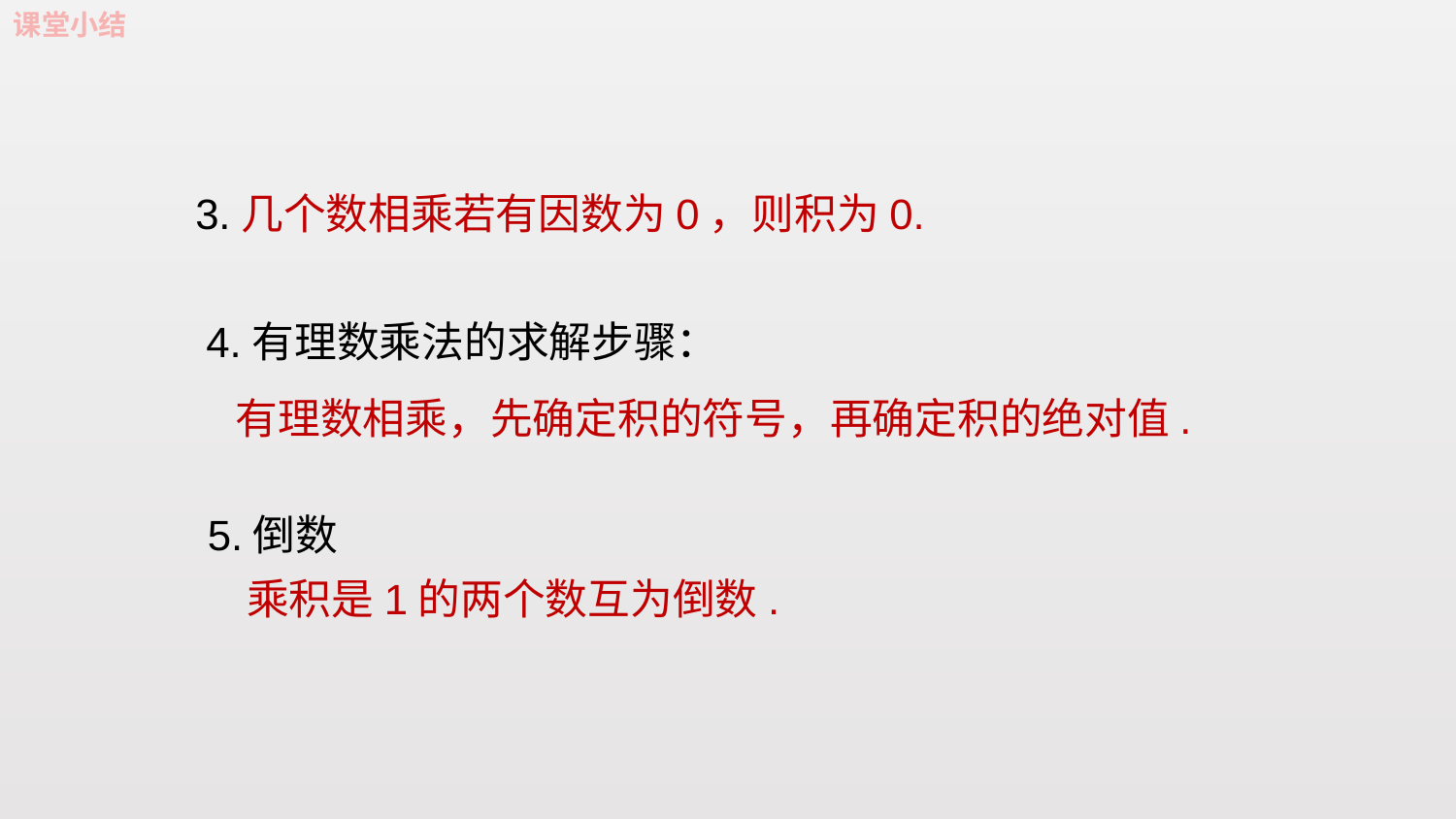

课堂小结
3.几个数相乘若有因数为0，则积为0.
4.有理数乘法的求解步骤：
  有理数相乘，先确定积的符号，再确定积的绝对值.
5.倒数
乘积是1的两个数互为倒数.